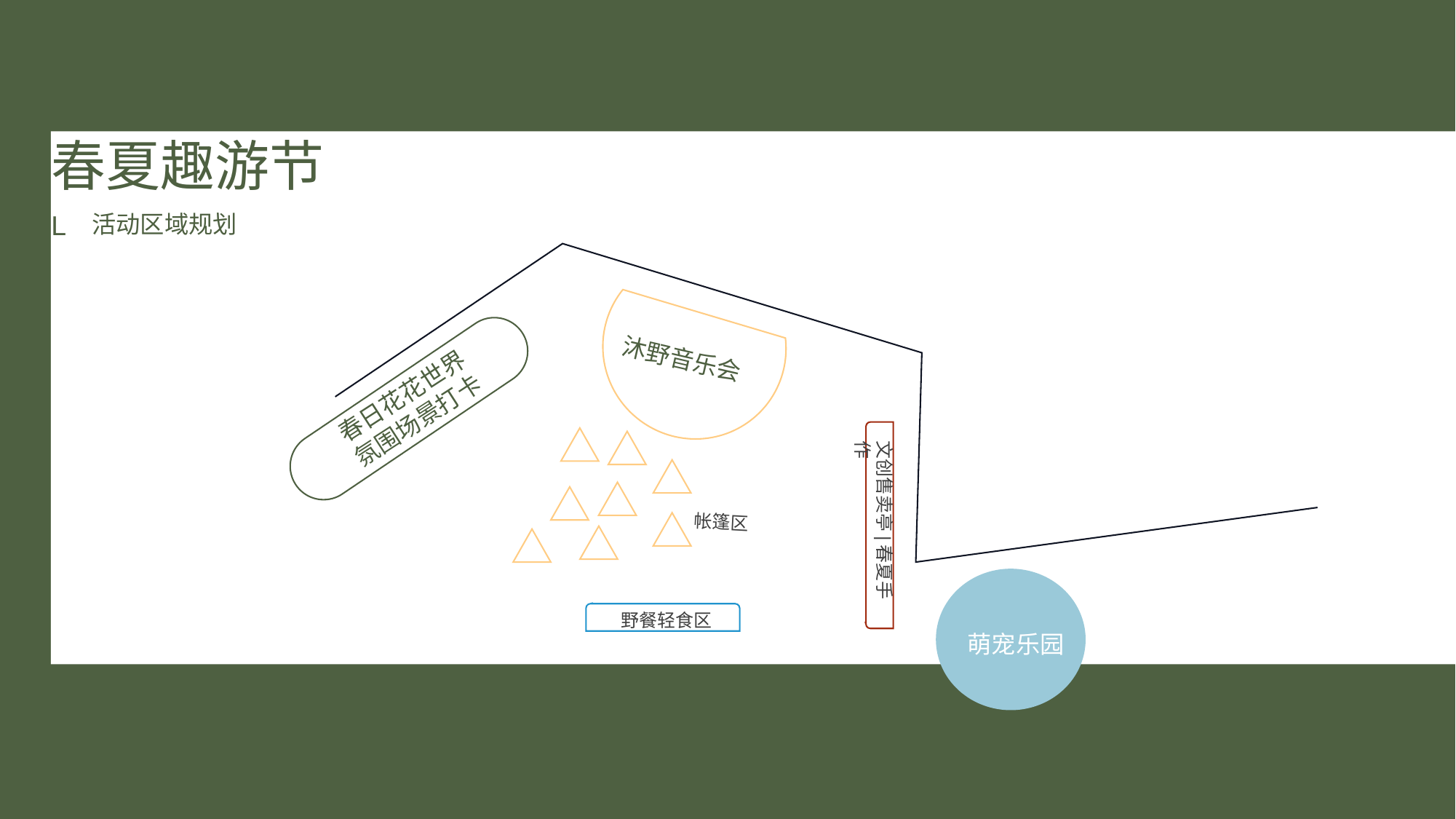

春夏趣游节

L
活动区域规划

沐野音乐会
春日花花世界
氛围场景打卡

文创售卖亭|春夏手作

帐篷区

野餐轻食区
萌宠乐园